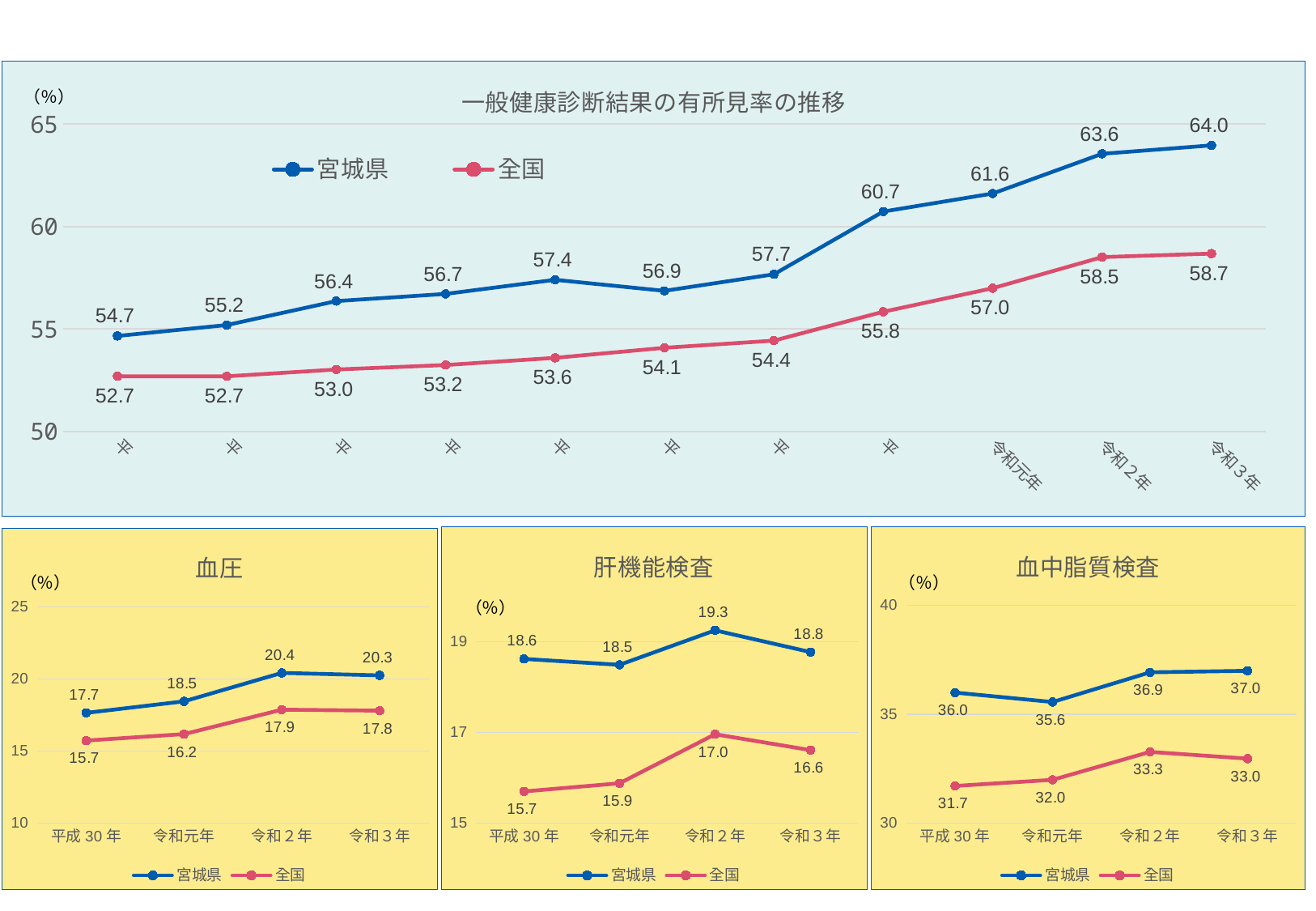

### Chart: 一般健康診断結果の有所見率の推移

| Category | 全体 | 宮城県 | 全国 |
|---|---|---|---|
| 平成23年 | None | 54.66 | 52.69 |
| 平成24年 | None | 55.19 | 52.69 |
| 平成25年 | None | 56.36 | 53.02 |
| 平成26年 | None | 56.71 | 53.24 |
| 平成27年 | None | 57.4 | 53.59 |
| 平成28年 | None | 56.86 | 54.08 |
| 平成29年 | None | 57.67 | 54.43 |
| 平成30年 | None | 60.73 | 55.84 |
| 令和元年 | None | 61.61 | 56.99 |
| 令和２年 | None | 63.55 | 58.51 |
| 令和３年 | None | 63.96 | 58.68 |
（％）

### Chart: 肝機能検査

| Category | 宮城県 | 全国 |
|---|---|---|
| 平成30年 | 18.62 | 15.7 |
| 令和元年 | 18.49 | 15.88 |
| 令和２年 | 19.25 | 16.96 |
| 令和３年 | 18.77 | 16.61 |

### Chart: 血中脂質検査

| Category | 宮城県 | 全国 |
|---|---|---|
| 平成30年 | 35.99 | 31.71 |
| 令和元年 | 35.56 | 31.99 |
| 令和２年 | 36.92 | 33.27 |
| 令和３年 | 36.99 | 32.96 |

### Chart: 血圧

| Category | 宮城県 | 全国 |
|---|---|---|
| 平成30年 | 17.65 | 15.73 |
| 令和元年 | 18.45 | 16.18 |
| 令和２年 | 20.42 | 17.87 |
| 令和３年 | 20.25 | 17.8 |
（％）
（％）
（％）